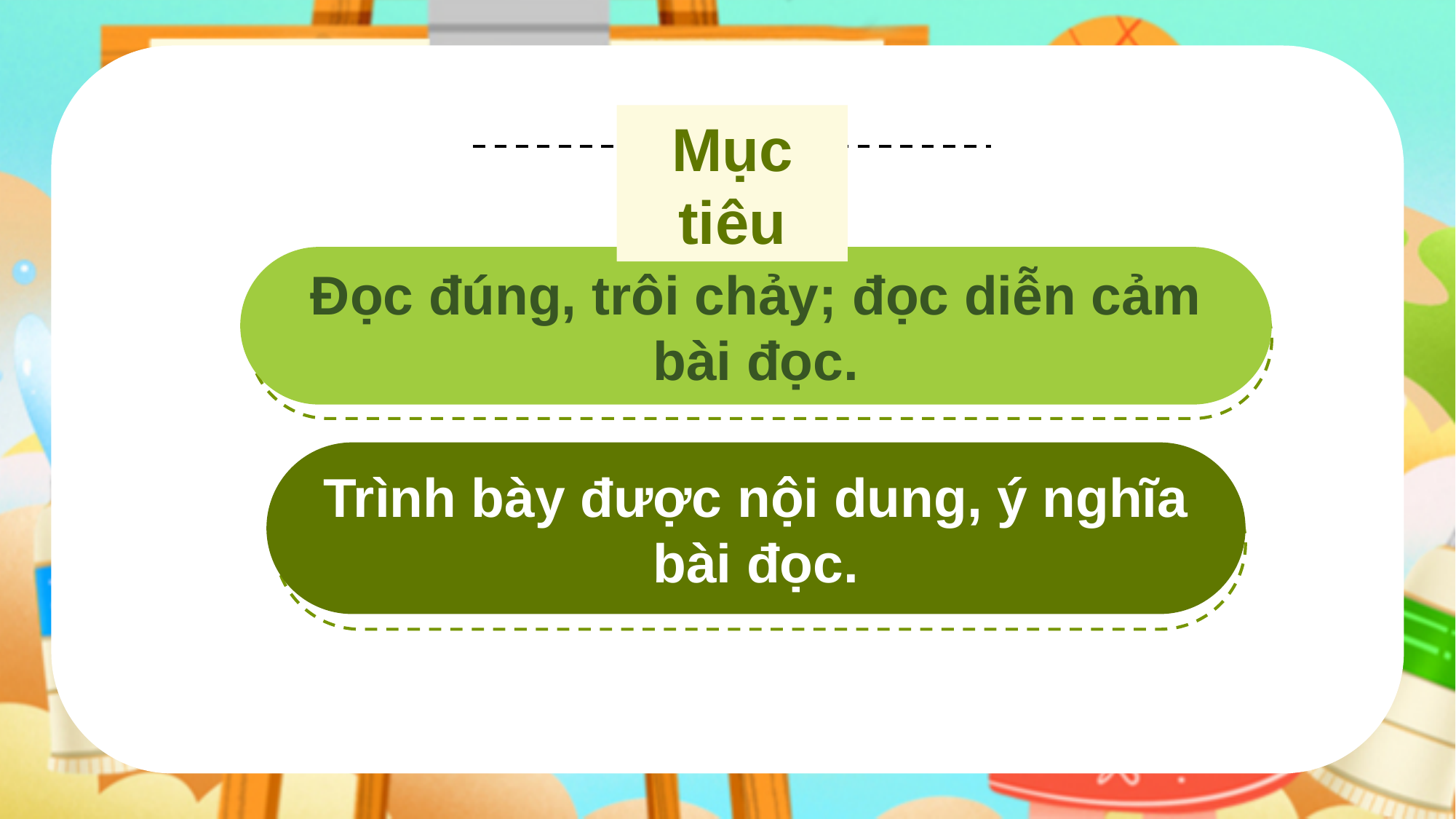

Mục tiêu
Đọc đúng, trôi chảy; đọc diễn cảm bài đọc.
开头
Trình bày được nội dung, ý nghĩa bài đọc.
开头